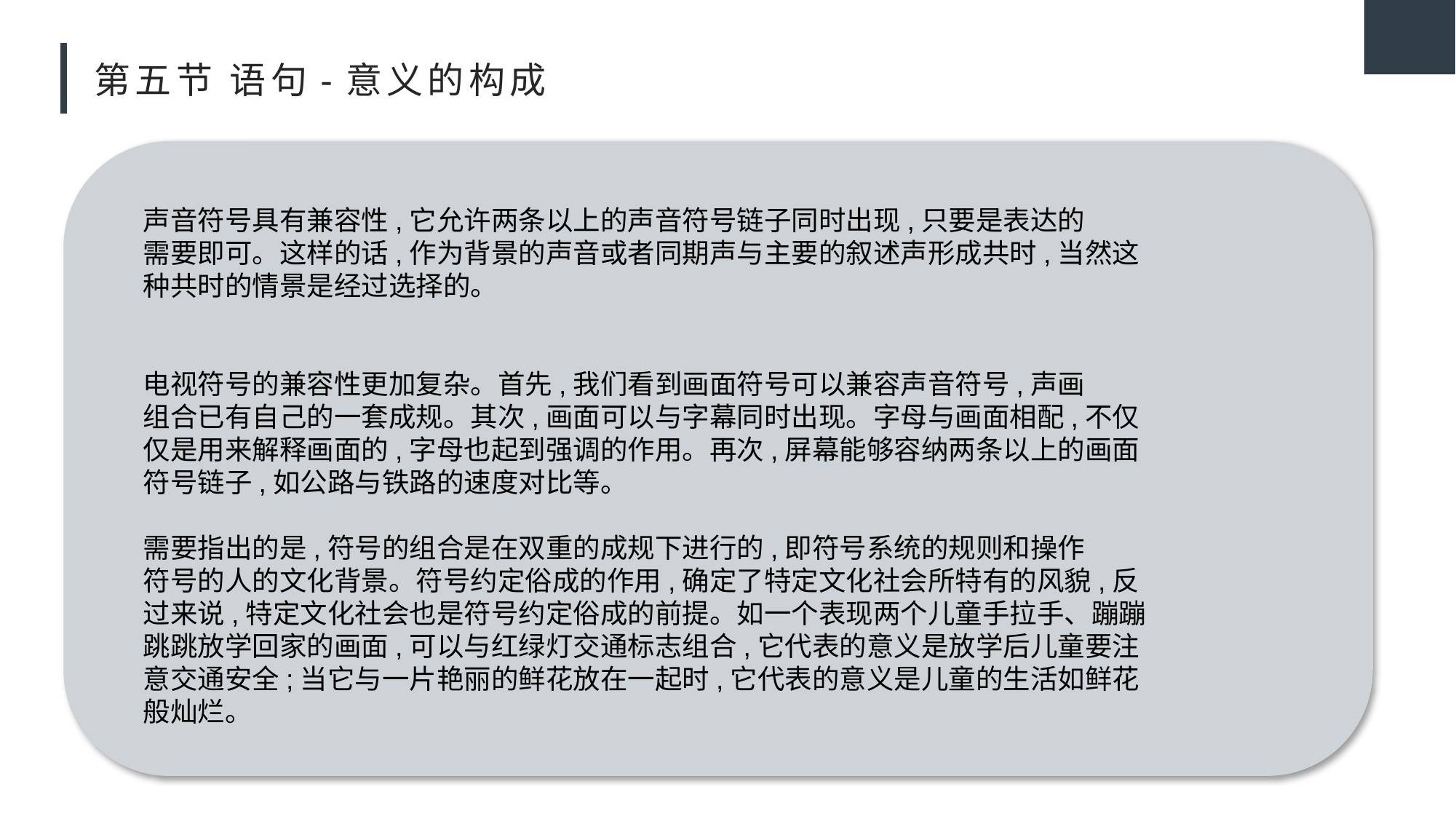

# 第五节 语句-意义的构成

声音符号具有兼容性,它允许两条以上的声音符号链子同时出现,只要是表达的
需要即可。这样的话,作为背景的声音或者同期声与主要的叙述声形成共时,当然这
种共时的情景是经过选择的。

电视符号的兼容性更加复杂。首先,我们看到画面符号可以兼容声音符号,声画
组合已有自己的一套成规。其次,画面可以与字幕同时出现。字母与画面相配,不仅
仅是用来解释画面的,字母也起到强调的作用。再次,屏幕能够容纳两条以上的画面
符号链子,如公路与铁路的速度对比等。

需要指出的是,符号的组合是在双重的成规下进行的,即符号系统的规则和操作
符号的人的文化背景。符号约定俗成的作用,确定了特定文化社会所特有的风貌,反
过来说,特定文化社会也是符号约定俗成的前提。如一个表现两个儿童手拉手、蹦蹦
跳跳放学回家的画面,可以与红绿灯交通标志组合,它代表的意义是放学后儿童要注
意交通安全;当它与一片艳丽的鲜花放在一起时,它代表的意义是儿童的生活如鲜花
般灿烂。